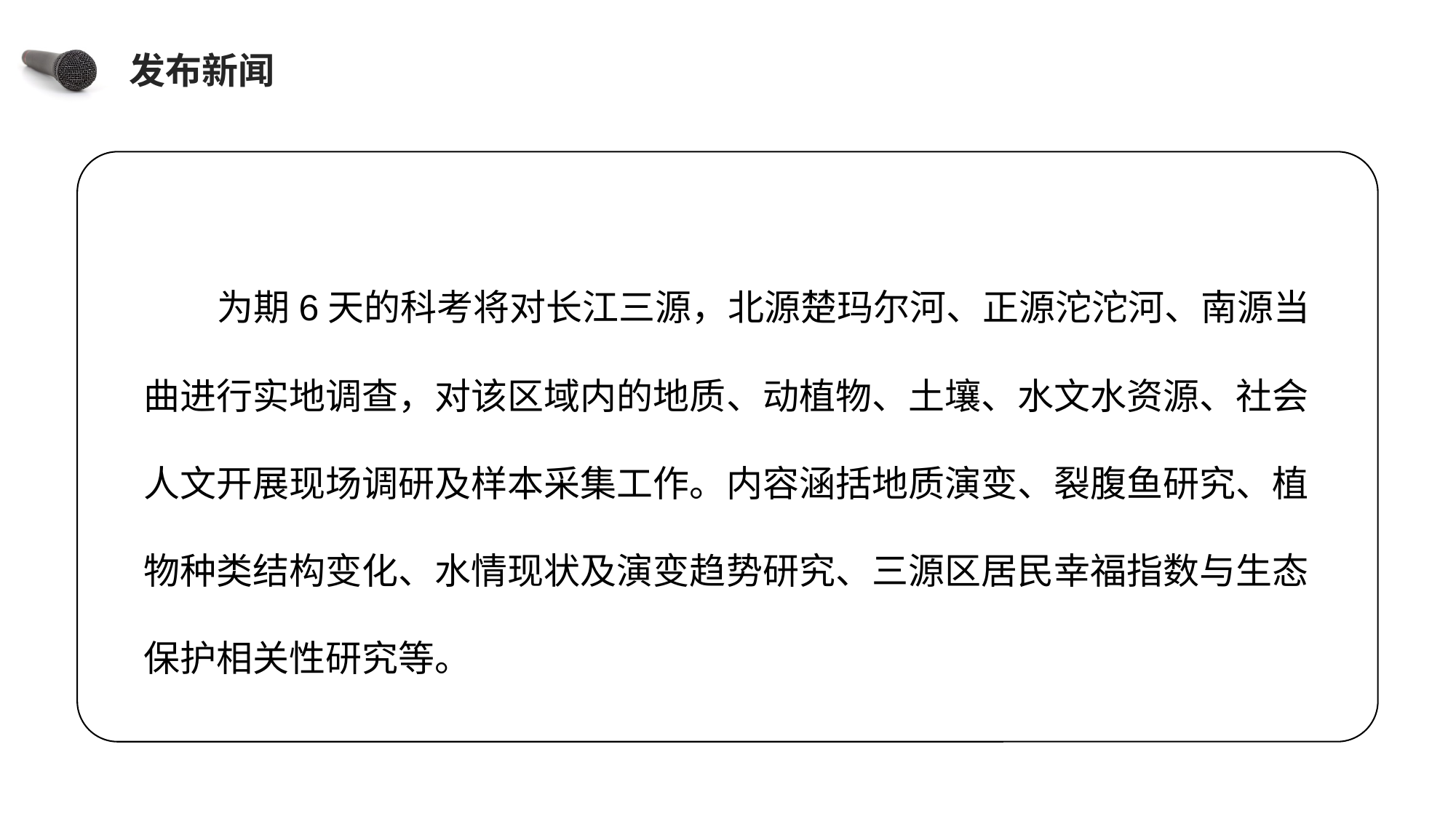

发布新闻
 为期6天的科考将对长江三源，北源楚玛尔河、正源沱沱河、南源当曲进行实地调查，对该区域内的地质、动植物、土壤、水文水资源、社会人文开展现场调研及样本采集工作。内容涵括地质演变、裂腹鱼研究、植物种类结构变化、水情现状及演变趋势研究、三源区居民幸福指数与生态保护相关性研究等。